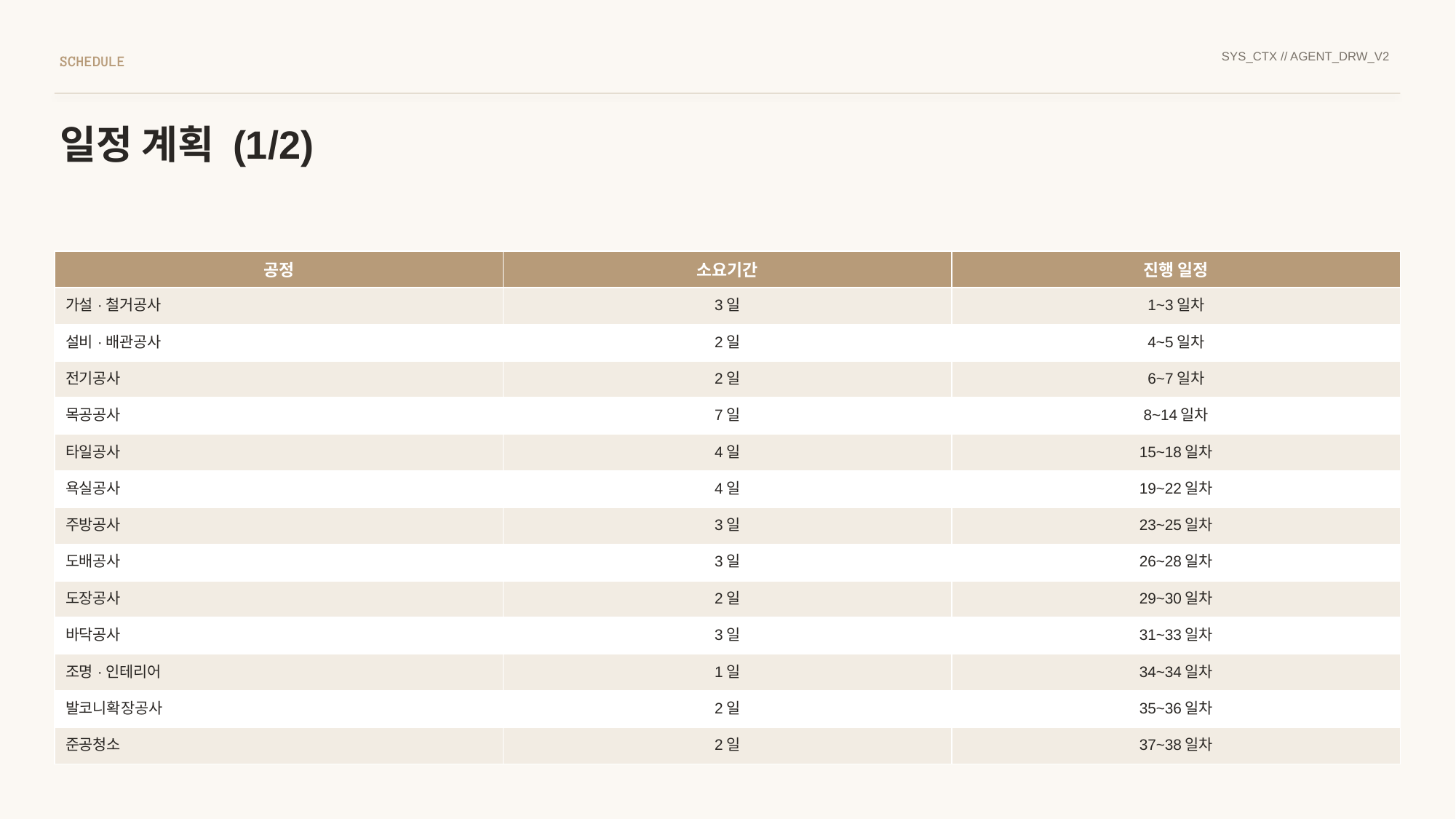

SYS_CTX // AGENT_DRW_V2
SCHEDULE

일정 계획 (1/2)
| 공정 | 소요기간 | 진행 일정 |
| --- | --- | --- |
| 가설·철거공사 | 3일 | 1~3일차 |
| 설비·배관공사 | 2일 | 4~5일차 |
| 전기공사 | 2일 | 6~7일차 |
| 목공공사 | 7일 | 8~14일차 |
| 타일공사 | 4일 | 15~18일차 |
| 욕실공사 | 4일 | 19~22일차 |
| 주방공사 | 3일 | 23~25일차 |
| 도배공사 | 3일 | 26~28일차 |
| 도장공사 | 2일 | 29~30일차 |
| 바닥공사 | 3일 | 31~33일차 |
| 조명·인테리어 | 1일 | 34~34일차 |
| 발코니확장공사 | 2일 | 35~36일차 |
| 준공청소 | 2일 | 37~38일차 |